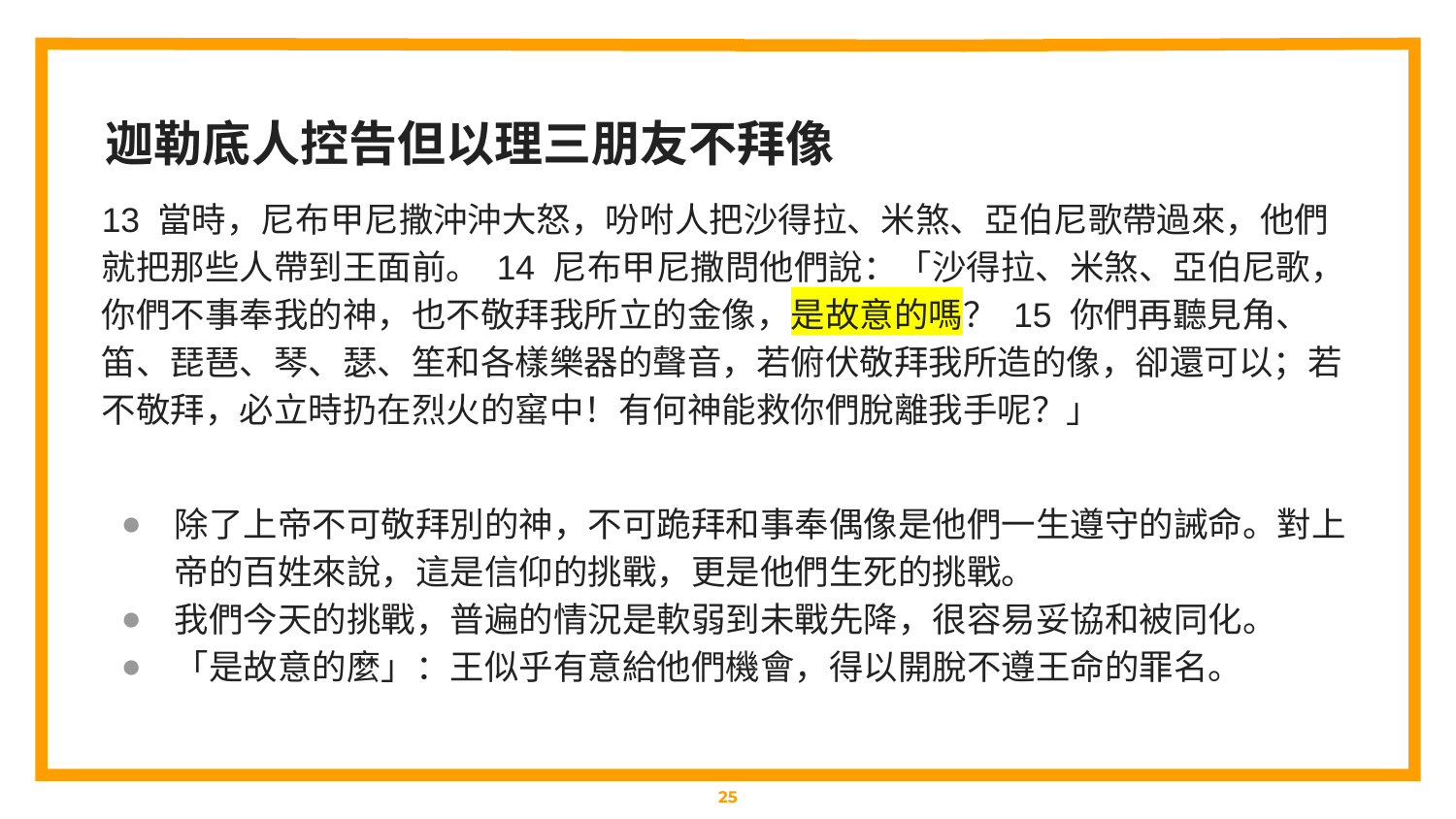

迦勒底人控告但以理三朋友不拜像
13 當時，尼布甲尼撒沖沖大怒，吩咐人把沙得拉、米煞、亞伯尼歌帶過來，他們就把那些人帶到王面前。 14 尼布甲尼撒問他們說：「沙得拉、米煞、亞伯尼歌，你們不事奉我的神，也不敬拜我所立的金像，是故意的嗎？ 15 你們再聽見角、笛、琵琶、琴、瑟、笙和各樣樂器的聲音，若俯伏敬拜我所造的像，卻還可以；若不敬拜，必立時扔在烈火的窰中！有何神能救你們脫離我手呢？」

除了上帝不可敬拜別的神，不可跪拜和事奉偶像是他們一生遵守的誡命。對上帝的百姓來說，這是信仰的挑戰，更是他們生死的挑戰。
我們今天的挑戰，普遍的情況是軟弱到未戰先降，很容易妥協和被同化。
「是故意的麼」：王似乎有意給他們機會，得以開脫不遵王命的罪名。
25